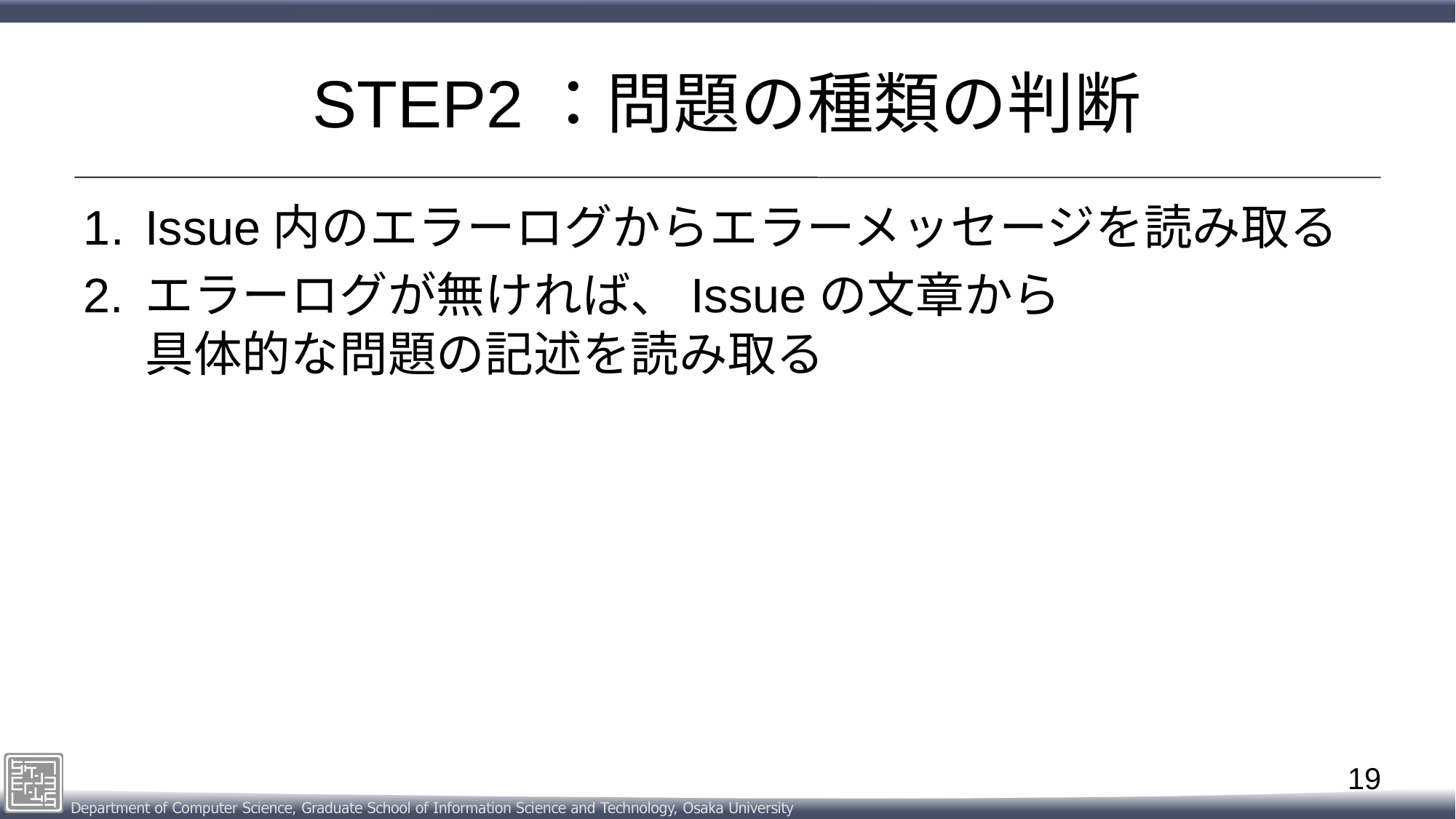

# STEP2：問題の種類の判断
Issue内のエラーログからエラーメッセージを読み取る
エラーログが無ければ、Issueの文章から
具体的な問題の記述を読み取る
19